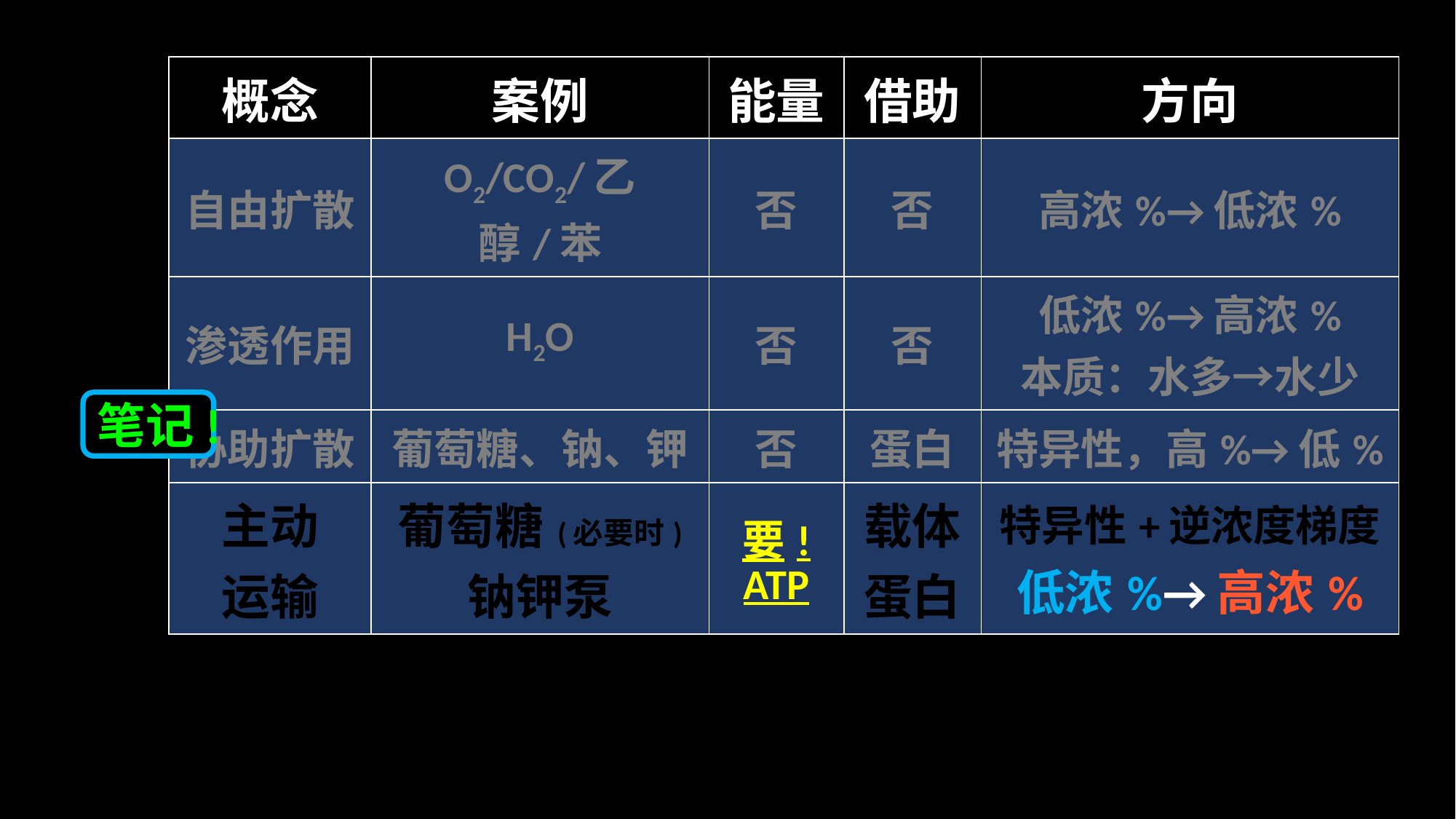

| 概念 | 案例 | 能量 | 借助 | 方向 |
| --- | --- | --- | --- | --- |
| 自由扩散 | O2/CO2/乙醇/苯 | 否 | 否 | 高浓%→低浓% |
| 渗透作用 | H2O | 否 | 否 | 低浓%→高浓% 本质：水多→水少 |
| 协助扩散 | 葡萄糖、钠、钾 | 否 | 蛋白 | 特异性，高%→低% |
| 主动 运输 | 葡萄糖(必要时) 钠钾泵 | 要! ATP | 载体 蛋白 | 特异性+逆浓度梯度 低浓%→高浓% |
笔记!